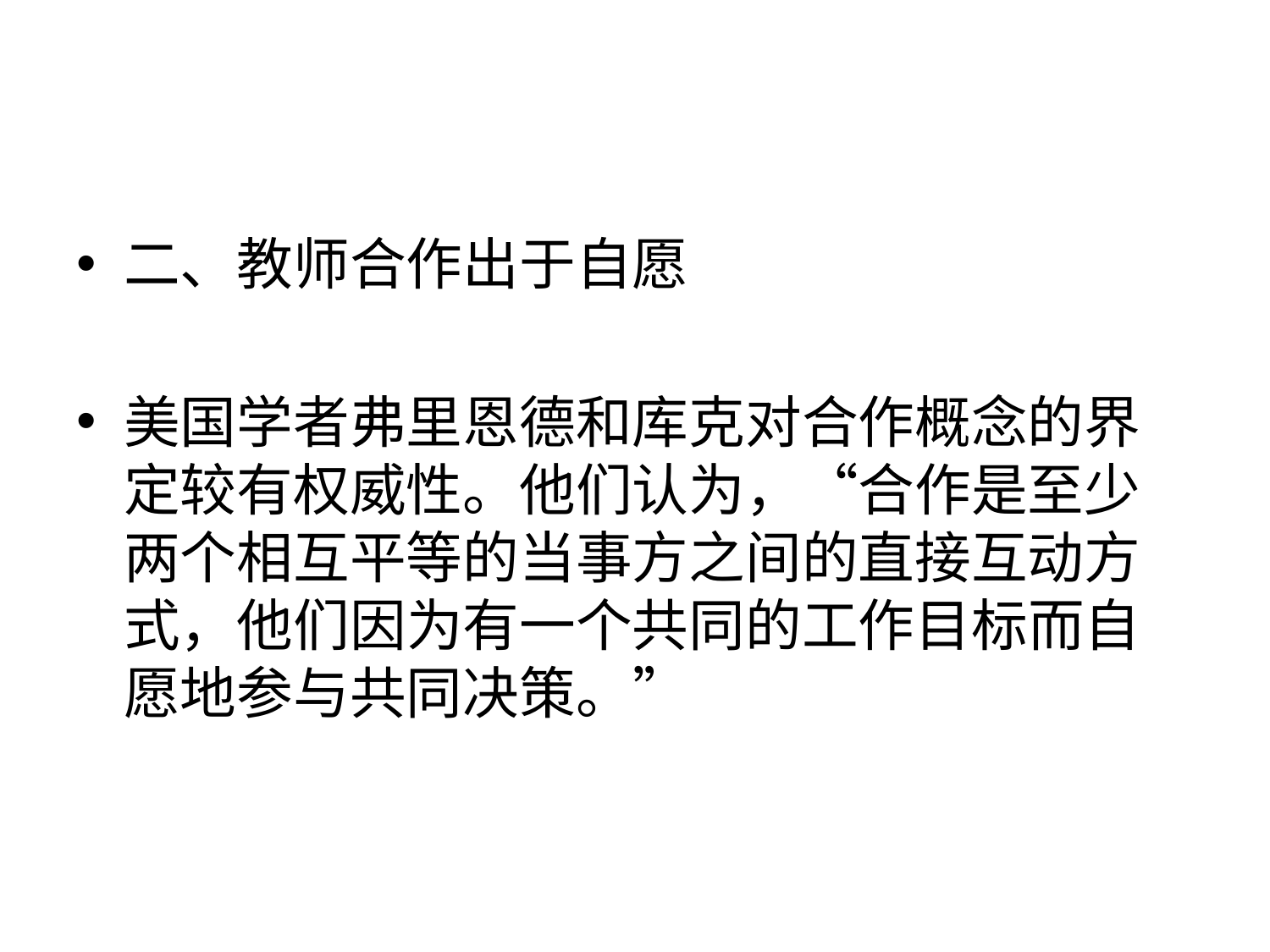

#
二、教师合作出于自愿

美国学者弗里恩德和库克对合作概念的界定较有权威性。他们认为，“合作是至少两个相互平等的当事方之间的直接互动方式，他们因为有一个共同的工作目标而自愿地参与共同决策。”